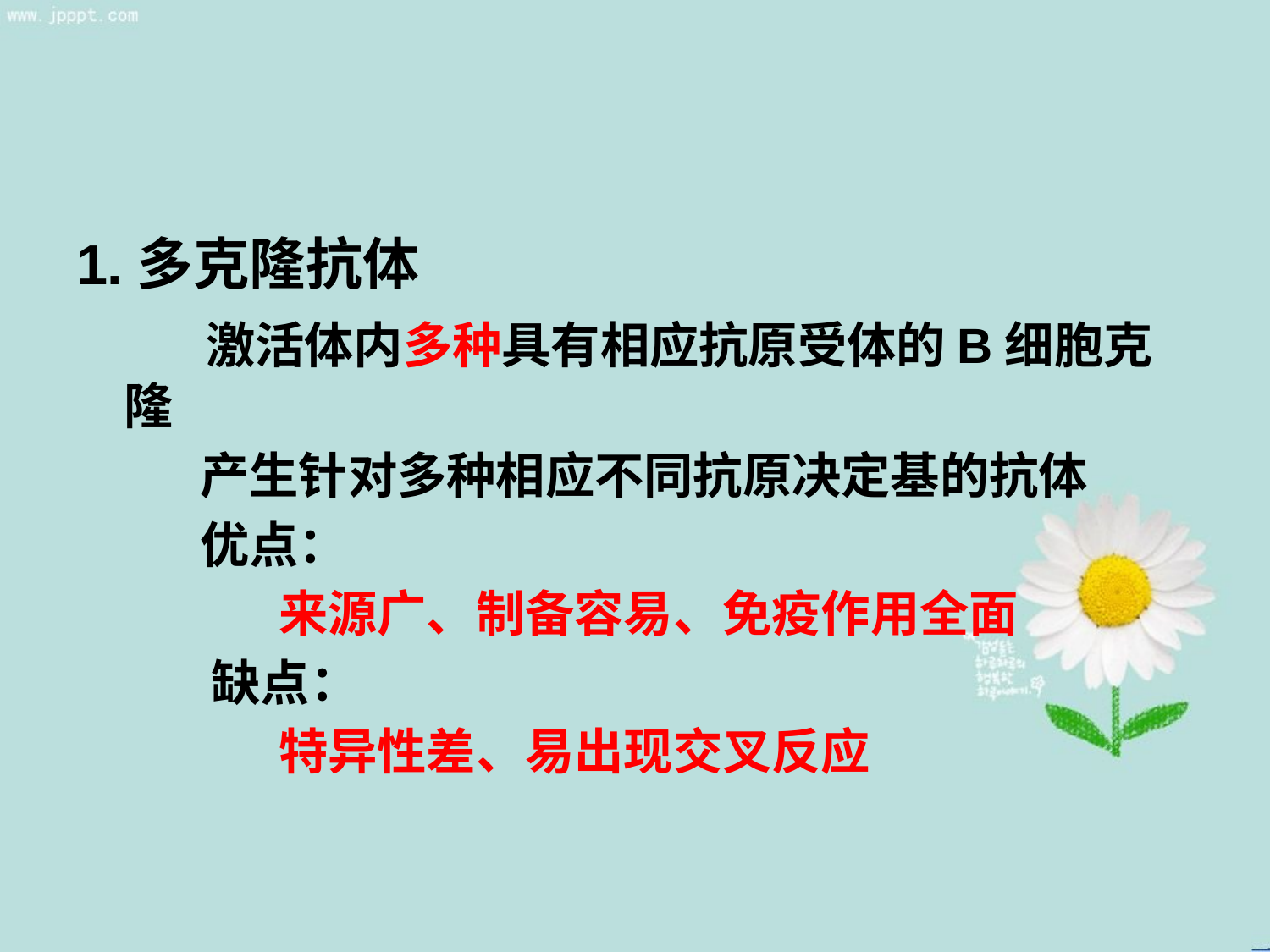

#
1.多克隆抗体
         激活体内多种具有相应抗原受体的B细胞克隆
          产生针对多种相应不同抗原决定基的抗体
          优点：
                 来源广、制备容易、免疫作用全面
           缺点：
                 特异性差、易出现交叉反应